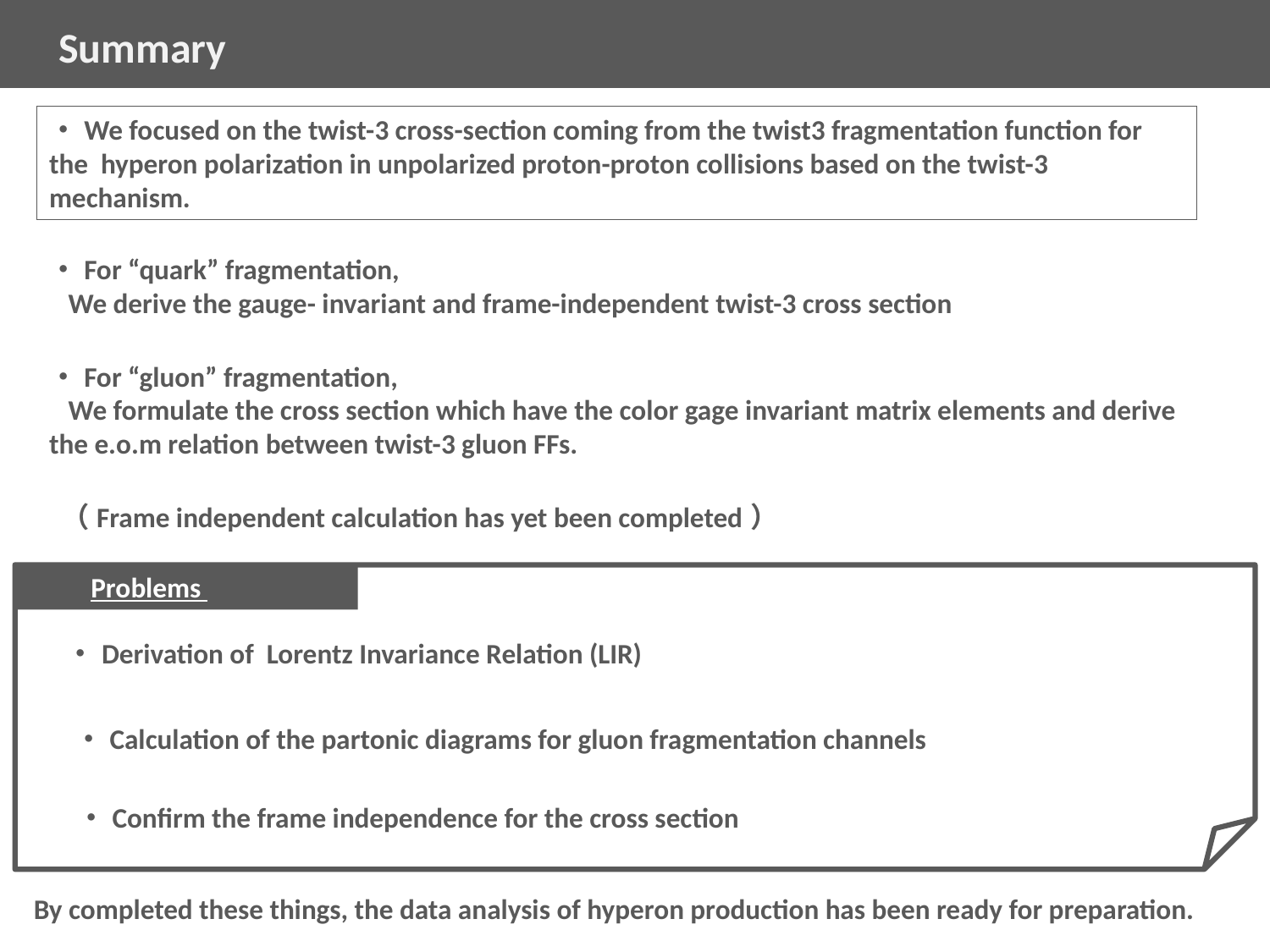

Summary
・We focused on the twist-3 cross-section coming from the twist3 fragmentation function for the  hyperon polarization in unpolarized proton-proton collisions based on the twist-3 mechanism.
・For “quark” fragmentation,
   We derive the gauge- invariant and frame-independent twist-3 cross section
・For “gluon” fragmentation,
   We formulate the cross section which have the color gage invariant matrix elements and derive the e.o.m relation between twist-3 gluon FFs.
 （Frame independent calculation has yet been completed）
          Problems

 ・Derivation of  Lorentz Invariance Relation (LIR)
 ・Calculation of the partonic diagrams for gluon fragmentation channels
 ・Confirm the frame independence for the cross section
 By completed these things, the data analysis of hyperon production has been ready for preparation.